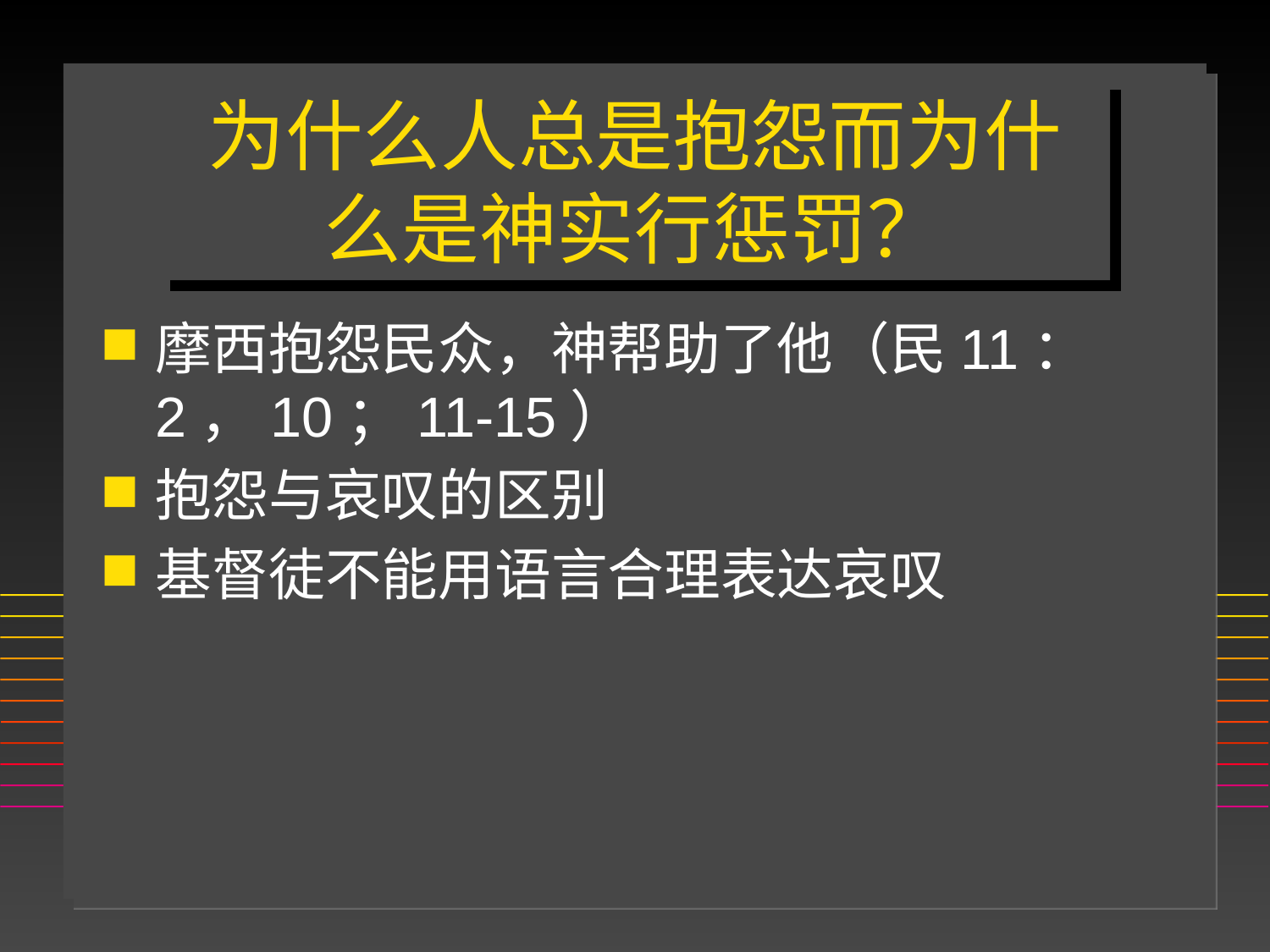

# 为什么人总是抱怨而为什么是神实行惩罚？
摩西抱怨民众，神帮助了他（民11：2，10；11-15）
抱怨与哀叹的区别
基督徒不能用语言合理表达哀叹